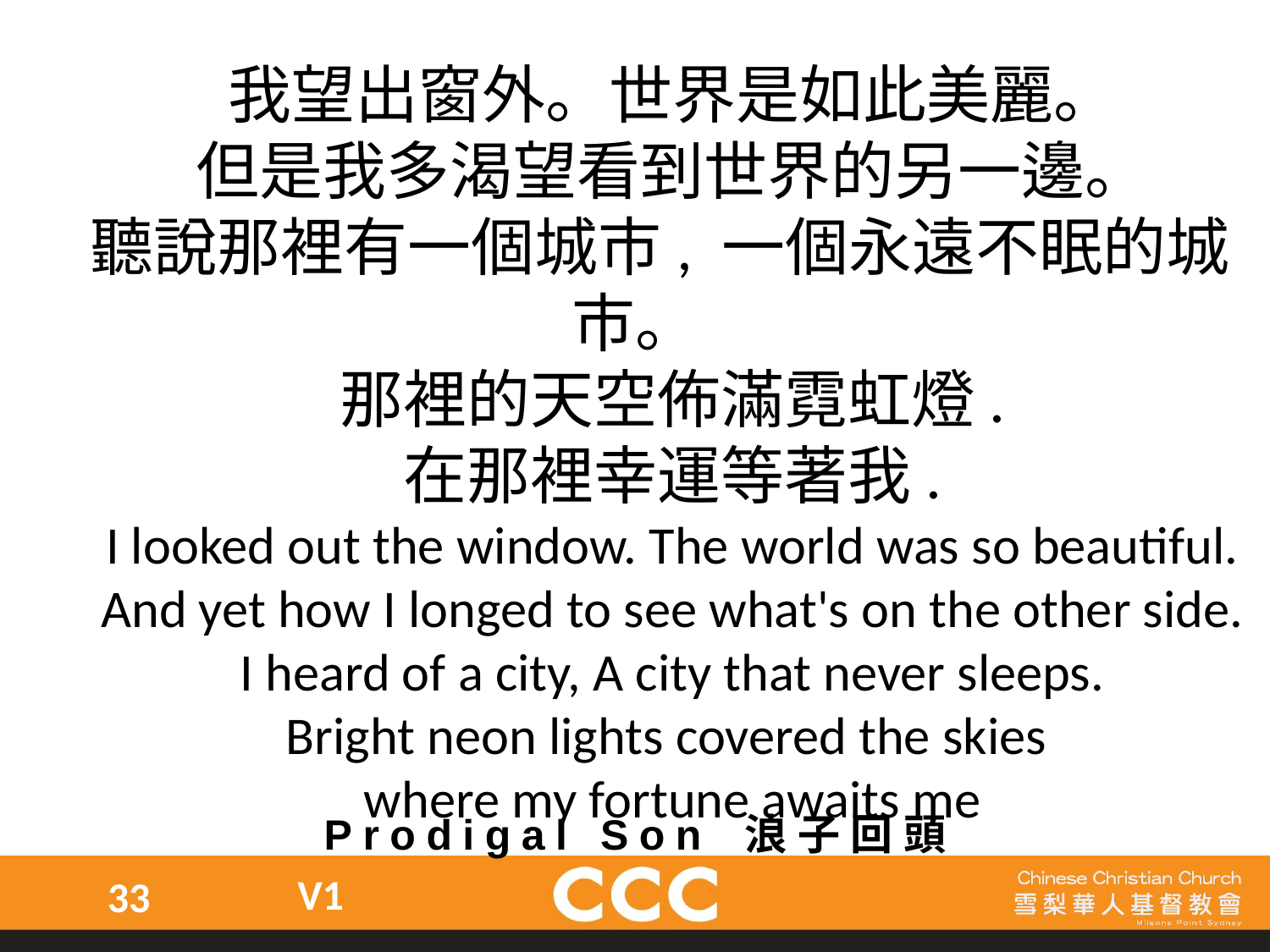

我望出窗外。世界是如此美麗。
但是我多渴望看到世界的另一邊。
聽說那裡有一個城市, 一個永遠不眠的城市。
那裡的天空佈滿霓虹燈.
在那裡幸運等著我.
I looked out the window. The world was so beautiful.
And yet how I longed to see what's on the other side.
I heard of a city, A city that never sleeps.
Bright neon lights covered the skies
where my fortune awaits me
Prodigal Son 浪子回頭
V1
33